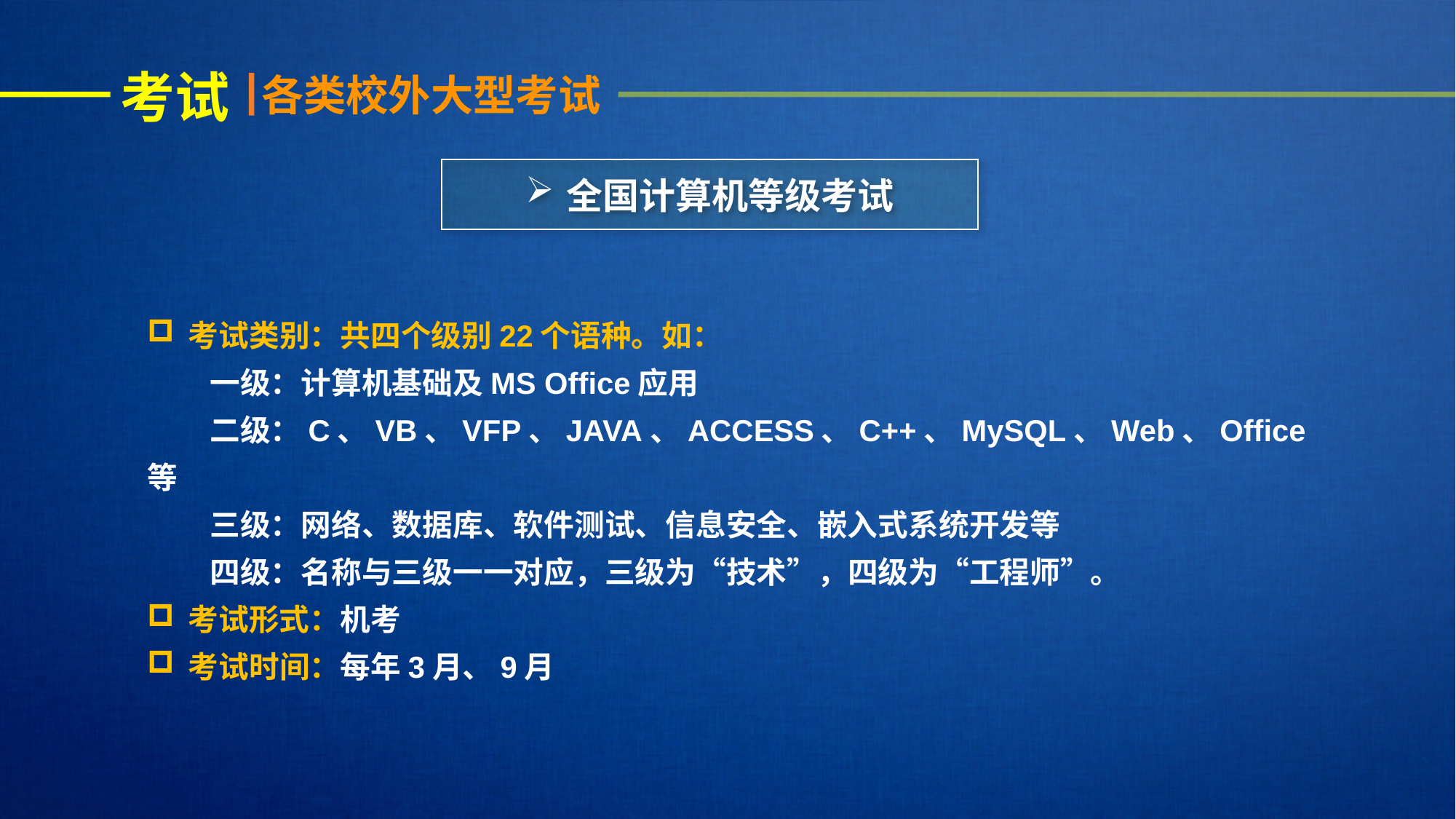

考试
各类校外大型考试

全国计算机等级考试
考试类别：共四个级别22个语种。如：
        一级：计算机基础及MS Office应用
        二级：C、VB、VFP、JAVA、ACCESS、C++、MySQL、Web、Office 等
        三级：网络、数据库、软件测试、信息安全、嵌入式系统开发等
        四级：名称与三级一一对应，三级为“技术”，四级为“工程师”。
考试形式：机考
考试时间：每年3月、9月